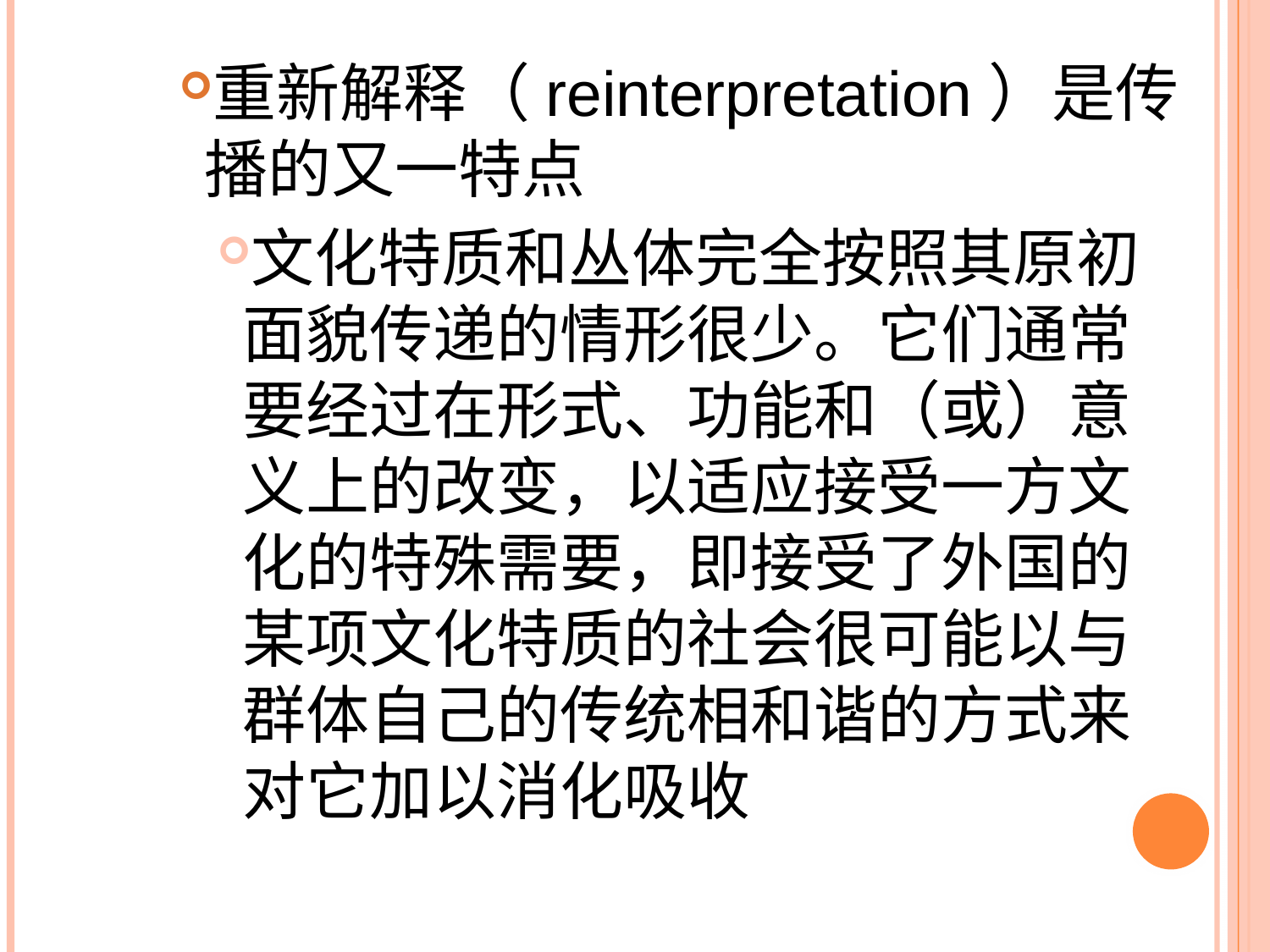

重新解释（reinterpretation）是传播的又一特点
文化特质和丛体完全按照其原初面貌传递的情形很少。它们通常要经过在形式、功能和（或）意义上的改变，以适应接受一方文化的特殊需要，即接受了外国的某项文化特质的社会很可能以与群体自己的传统相和谐的方式来对它加以消化吸收